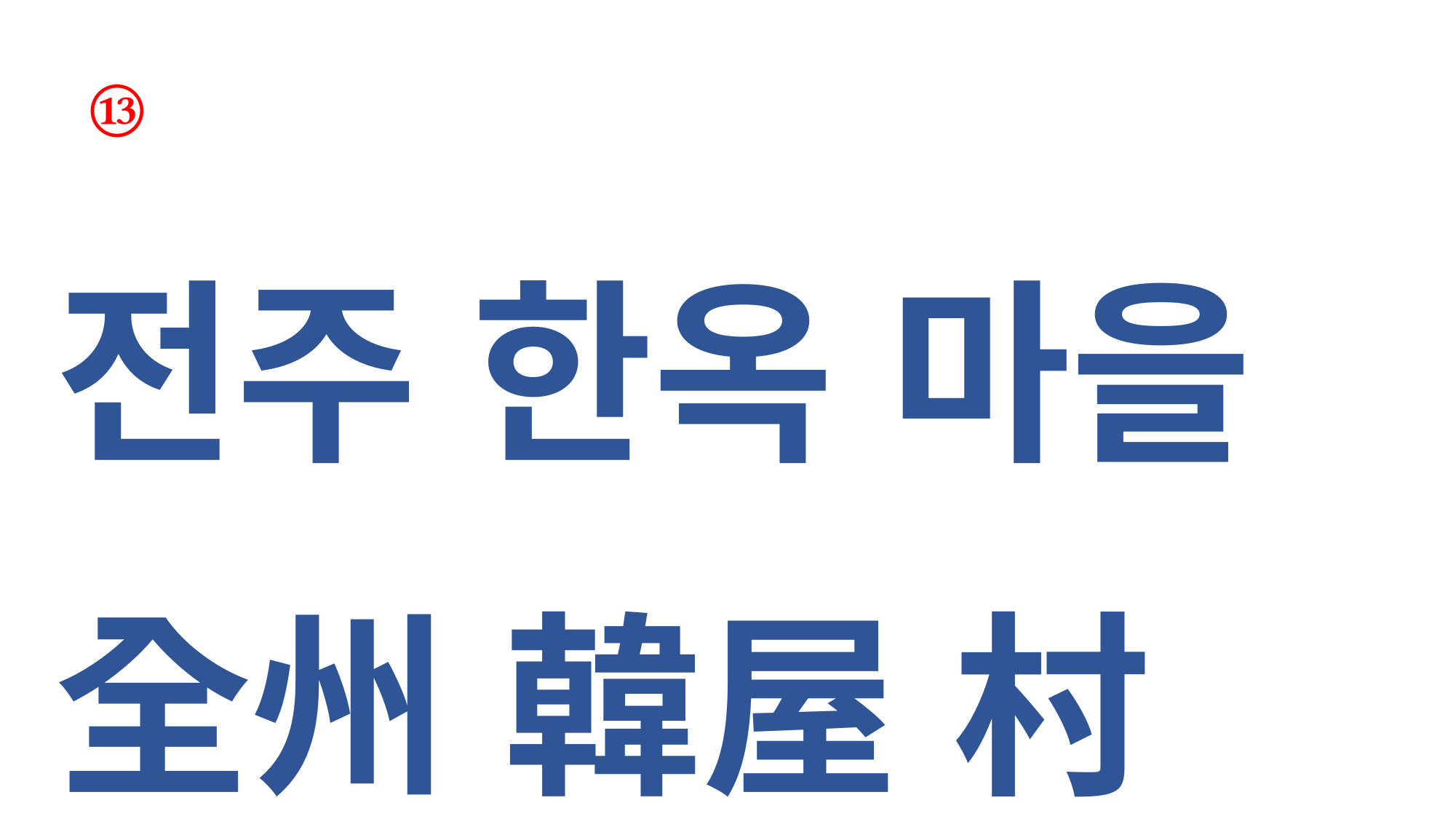

⑬
전주 한옥 마을
全州 韓屋 村